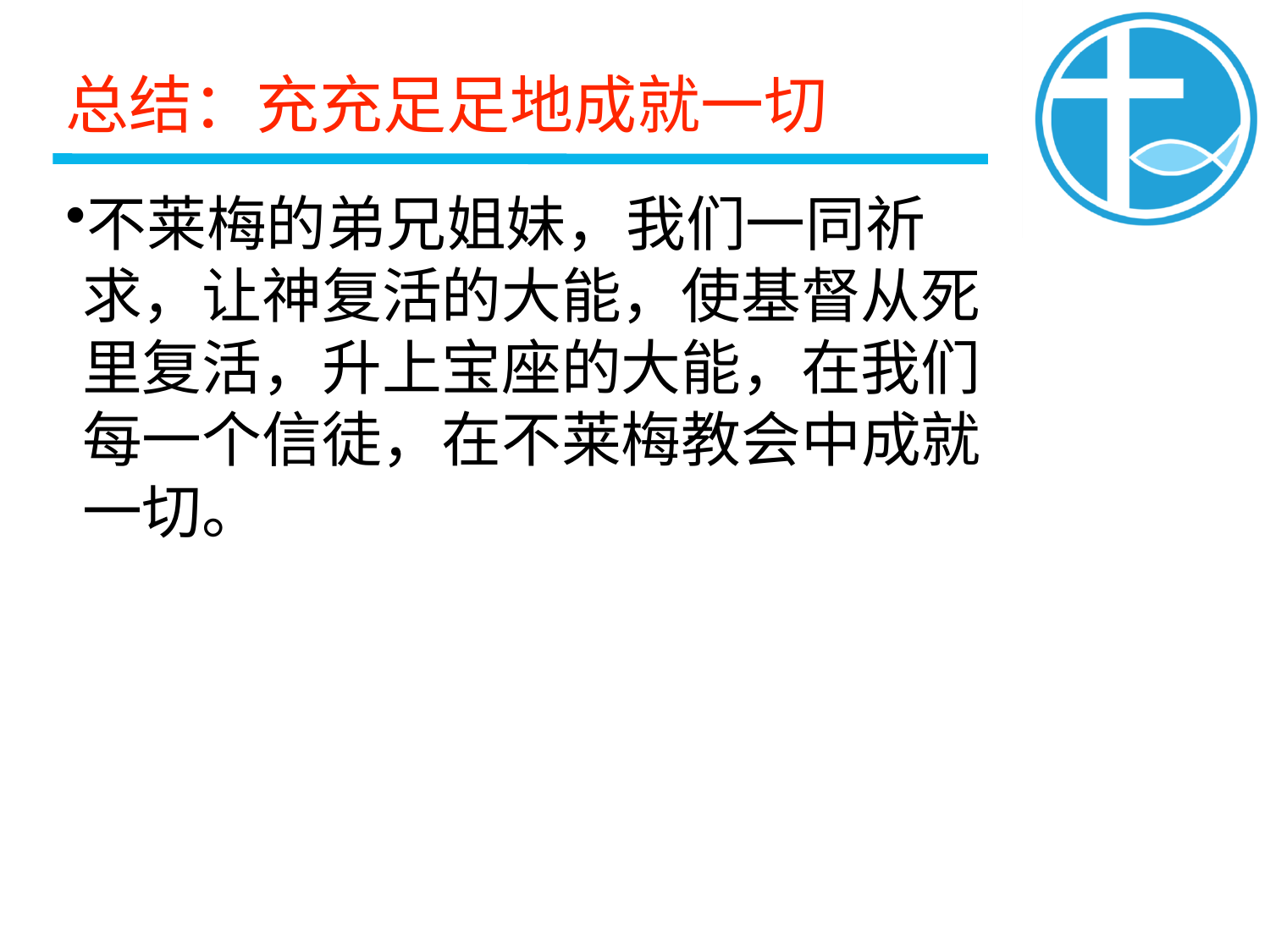

总结：充充足足地成就一切
不莱梅的弟兄姐妹，我们一同祈求，让神复活的大能，使基督从死里复活，升上宝座的大能，在我们每一个信徒，在不莱梅教会中成就一切。